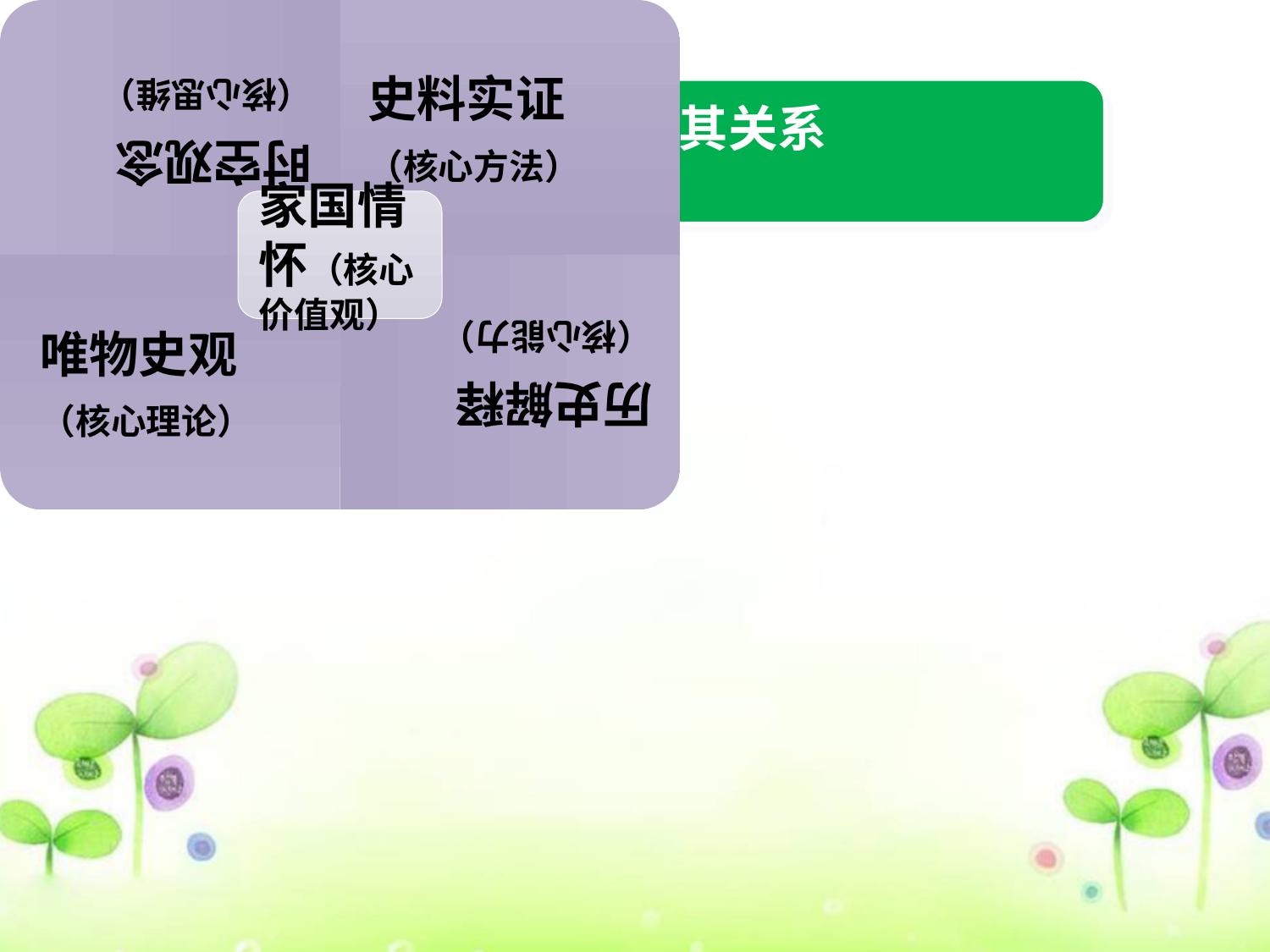

历史学科五大核心素养及其关系
时空观念
（核心思维）
史料实证
（核心方法）
唯物史观
（核心理论）
历史解释
（核心能力）
家国情怀（核心价值观）